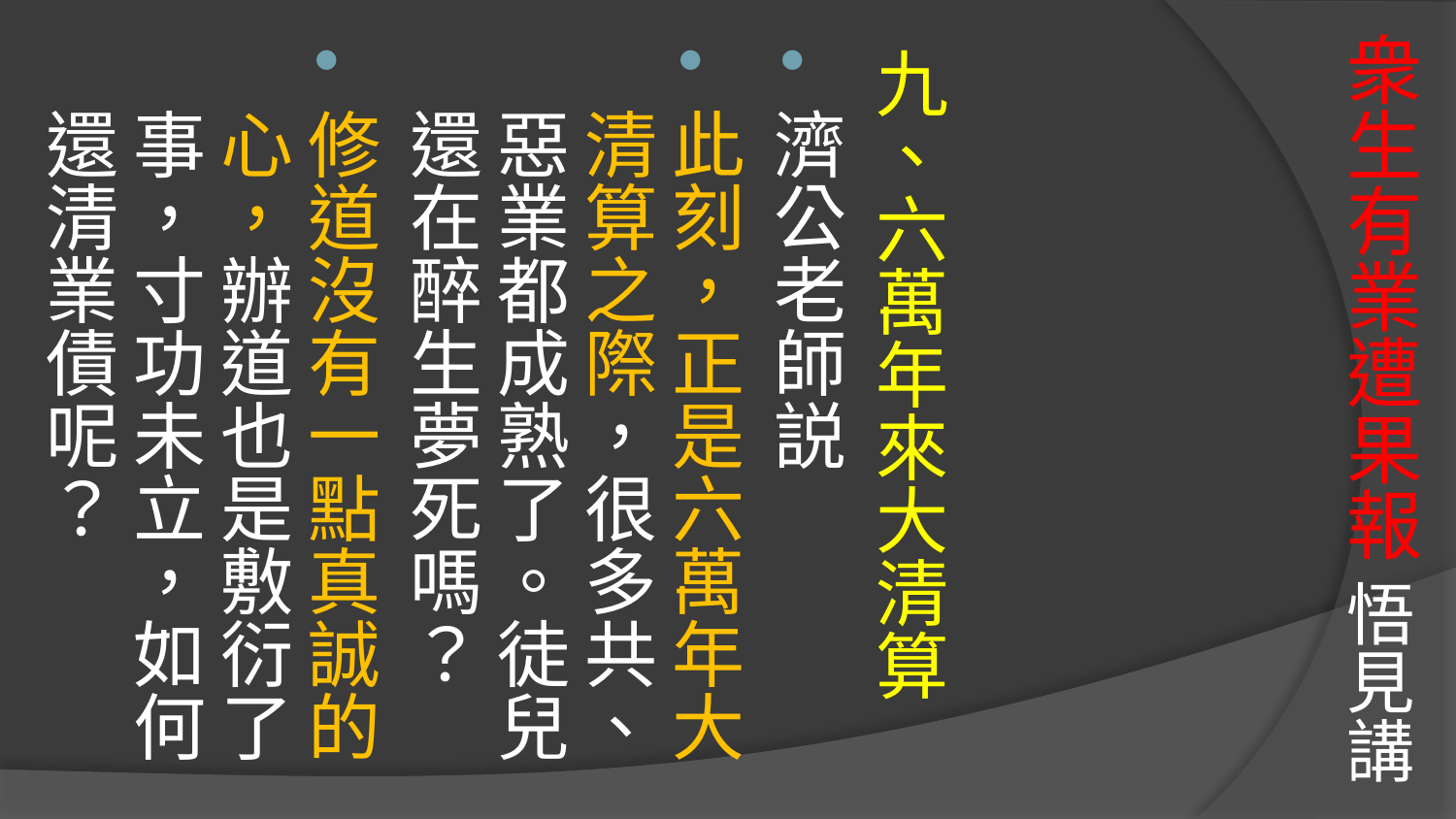

# 衆生有業遭果報 悟見講
九、六萬年來大清算
濟公老師説
此刻，正是六萬年大清算之際，很多共、惡業都成熟了。徒兒還在醉生夢死嗎？
修道沒有一點真誠的心，辦道也是敷衍了事，寸功未立，如何還清業債呢？